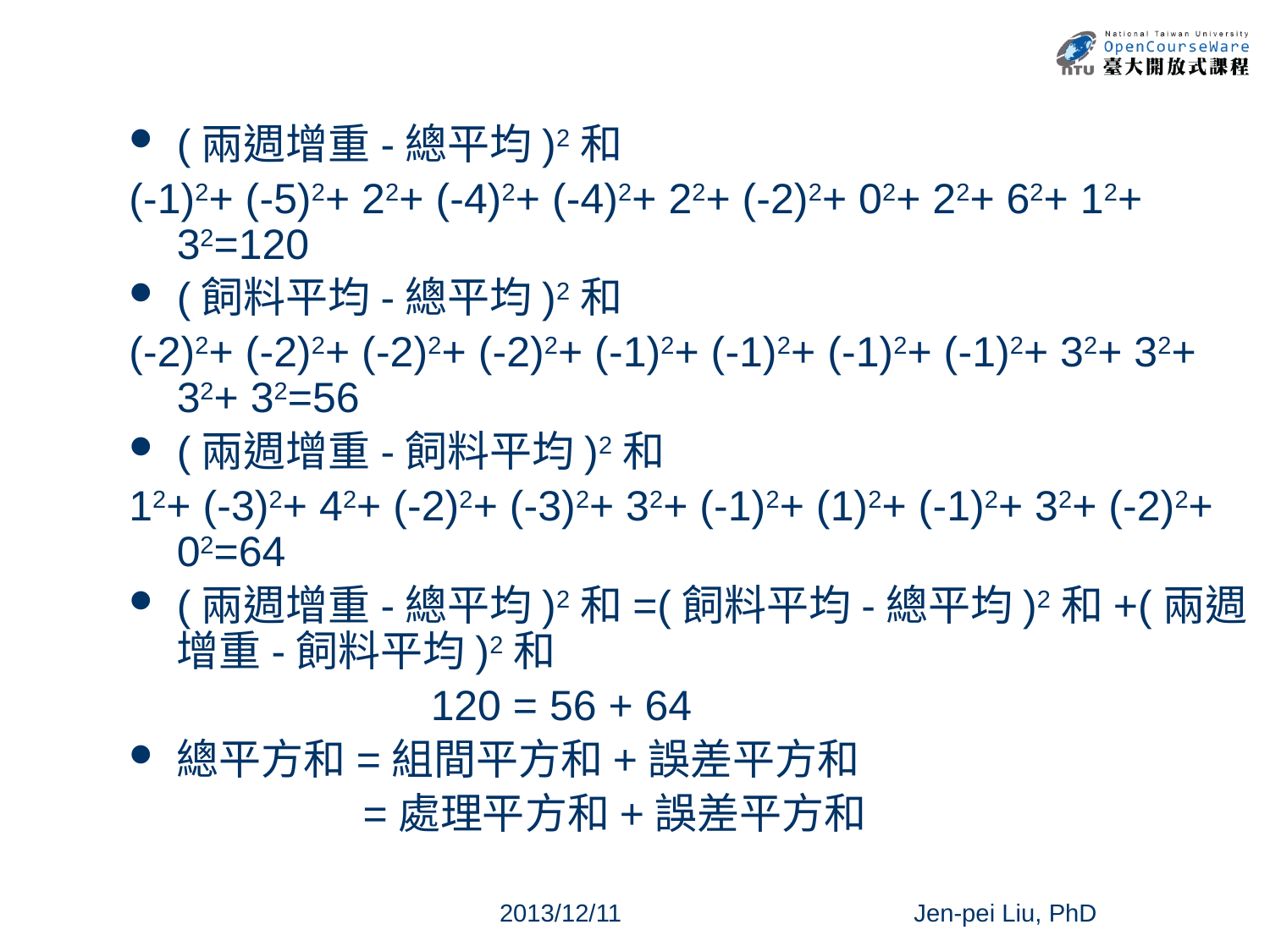

(兩週增重-總平均)2和
(-1)2+ (-5)2+ 22+ (-4)2+ (-4)2+ 22+ (-2)2+ 02+ 22+ 62+ 12+ 32=120
(飼料平均-總平均)2和
(-2)2+ (-2)2+ (-2)2+ (-2)2+ (-1)2+ (-1)2+ (-1)2+ (-1)2+ 32+ 32+ 32+ 32=56
(兩週增重-飼料平均)2和
12+ (-3)2+ 42+ (-2)2+ (-3)2+ 32+ (-1)2+ (1)2+ (-1)2+ 32+ (-2)2+ 02=64
(兩週增重-總平均)2和=(飼料平均-總平均)2和+(兩週增重-飼料平均)2和
			120 = 56 + 64
總平方和=組間平方和+誤差平方和
		     =處理平方和+誤差平方和
16
2013/12/11
Jen-pei Liu, PhD